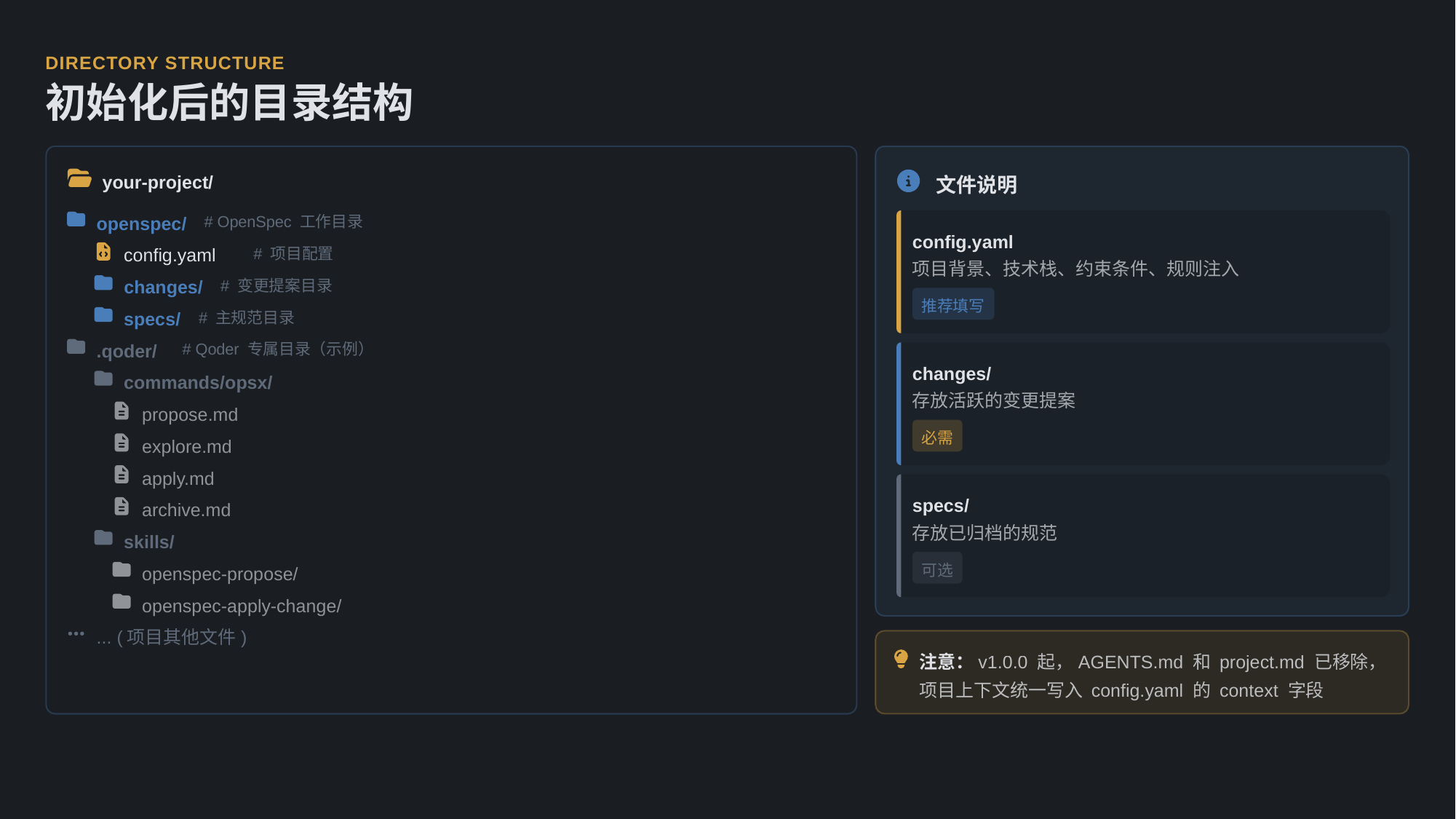

DIRECTORY STRUCTURE
初始化后的目录结构

your-project/
文件说明

openspec/
# OpenSpec 工作目录

config.yaml
config.yaml
# 项目配置

项目背景、技术栈、约束条件、规则注入
changes/
# 变更提案目录

推荐填写
specs/
# 主规范目录

.qoder/
# Qoder 专属目录（示例）

changes/
commands/opsx/

存放活跃的变更提案
propose.md

必需
explore.md

apply.md

specs/
archive.md

存放已归档的规范
skills/

可选
openspec-propose/

openspec-apply-change/

... (项目其他文件)

注意：v1.0.0 起，AGENTS.md 和 project.md 已移除，项目上下文统一写入 config.yaml 的 context 字段